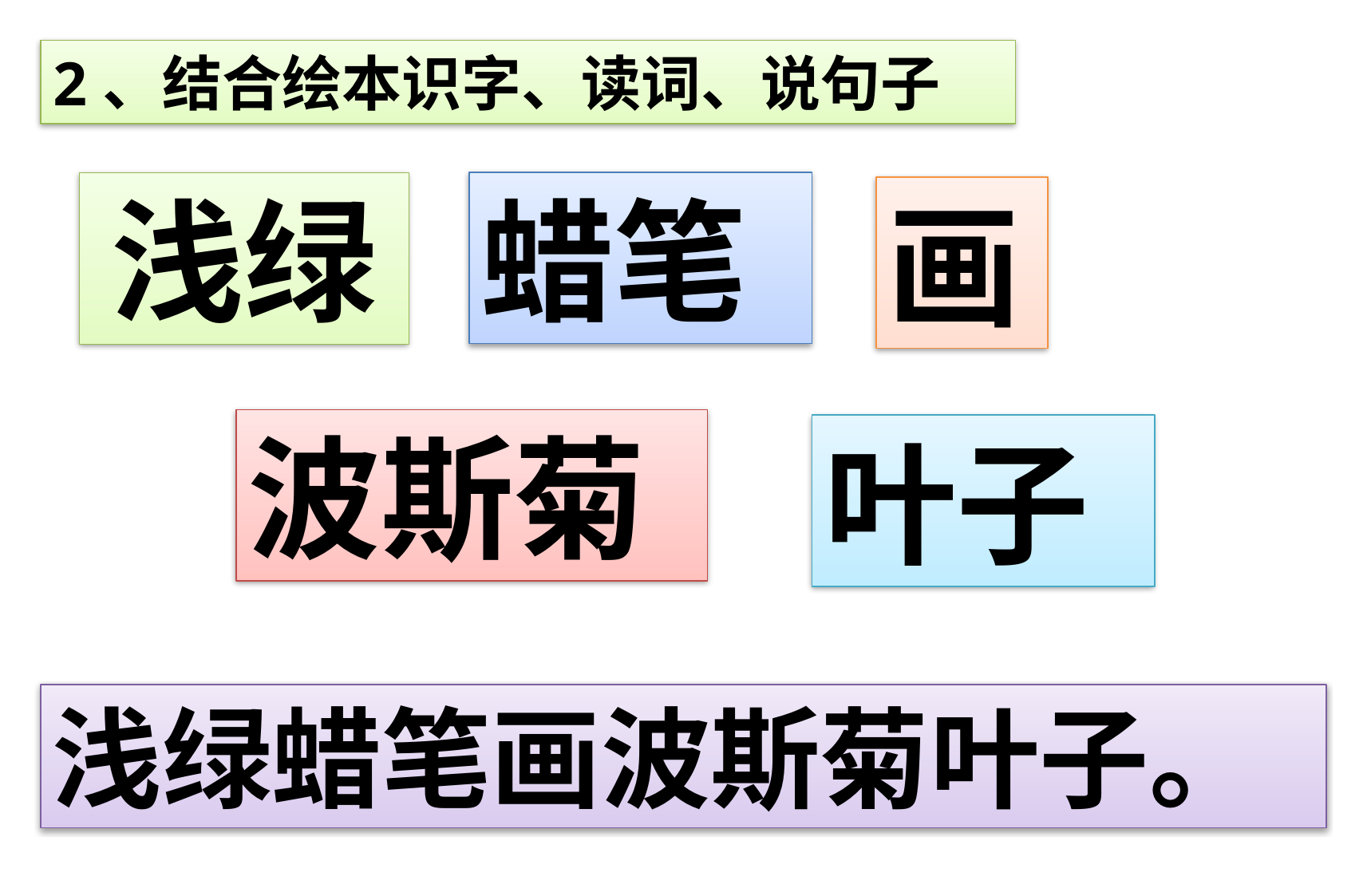

2、结合绘本识字、读词、说句子
蜡笔
浅绿
画
波斯菊
叶子
浅绿蜡笔画波斯菊叶子。